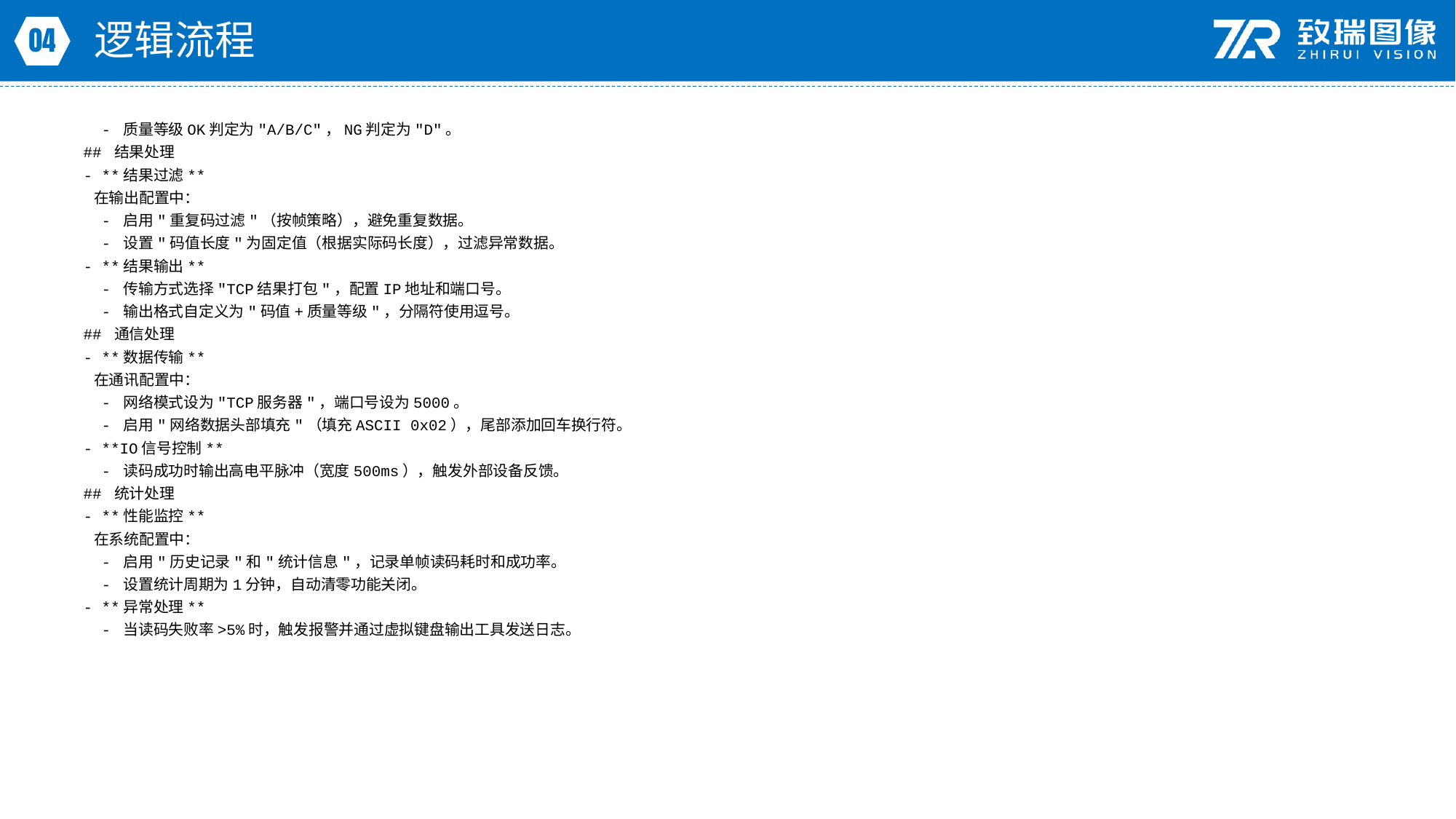

逻辑流程
04

  - 质量等级OK判定为"A/B/C"，NG判定为"D"。
## 结果处理
- **结果过滤**
  在输出配置中：
  - 启用"重复码过滤"（按帧策略），避免重复数据。
  - 设置"码值长度"为固定值（根据实际码长度），过滤异常数据。
- **结果输出**
  - 传输方式选择"TCP结果打包"，配置IP地址和端口号。
  - 输出格式自定义为"码值+质量等级"，分隔符使用逗号。
## 通信处理
- **数据传输**
  在通讯配置中：
  - 网络模式设为"TCP服务器"，端口号设为5000。
  - 启用"网络数据头部填充"（填充ASCII 0x02），尾部添加回车换行符。
- **IO信号控制**
  - 读码成功时输出高电平脉冲（宽度500ms），触发外部设备反馈。
## 统计处理
- **性能监控**
  在系统配置中：
  - 启用"历史记录"和"统计信息"，记录单帧读码耗时和成功率。
  - 设置统计周期为1分钟，自动清零功能关闭。
- **异常处理**
  - 当读码失败率>5%时，触发报警并通过虚拟键盘输出工具发送日志。